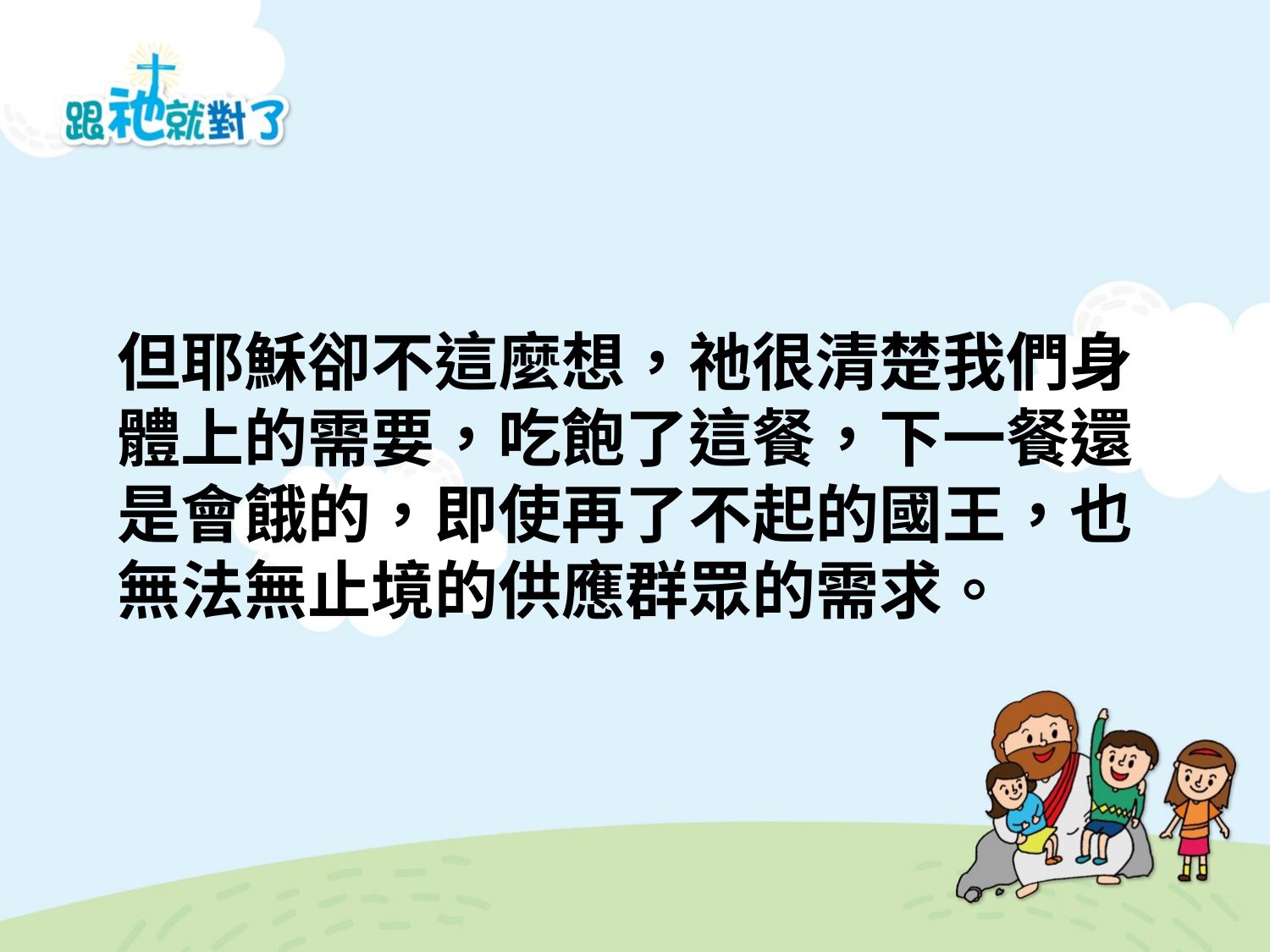

但耶穌卻不這麼想，祂很清楚我們身體上的需要，吃飽了這餐，下一餐還是會餓的，即使再了不起的國王，也無法無止境的供應群眾的需求。